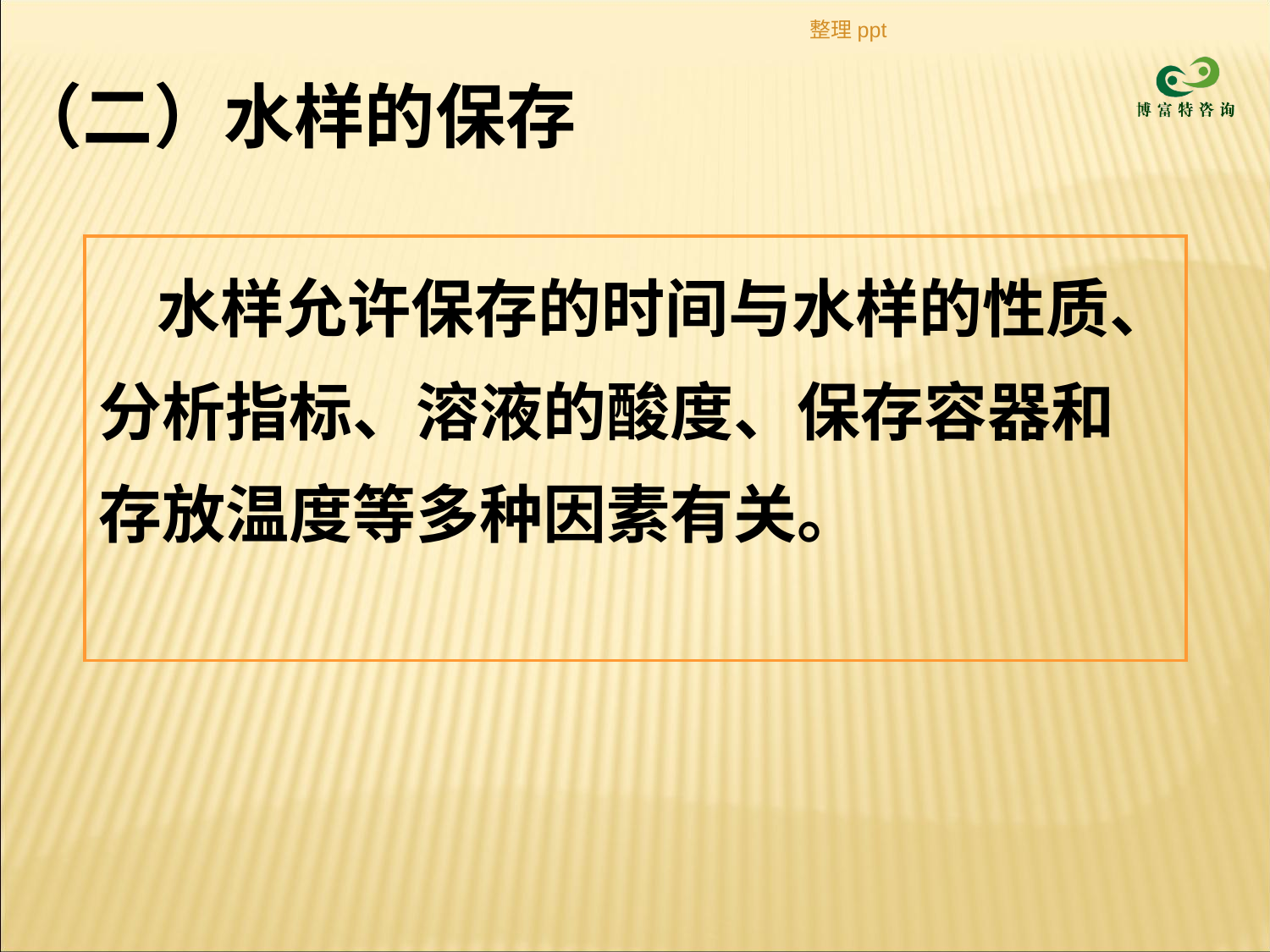

整理ppt
（二）水样的保存
   水样允许保存的时间与水样的性质、分析指标、溶液的酸度、保存容器和存放温度等多种因素有关。
61